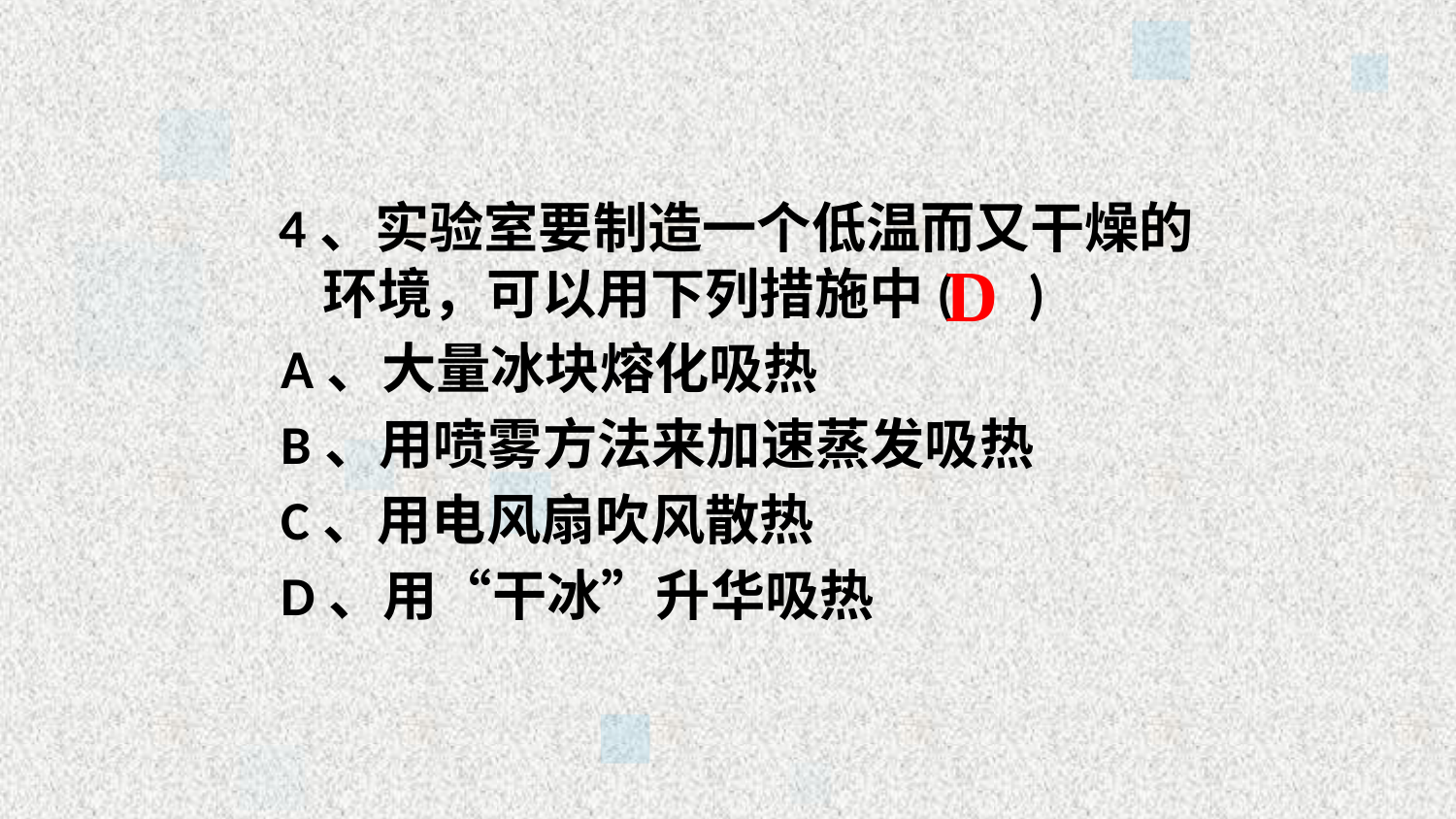

4、实验室要制造一个低温而又干燥的环境，可以用下列措施中(      )
 A、大量冰块熔化吸热
 B、用喷雾方法来加速蒸发吸热
 C、用电风扇吹风散热
 D、用“干冰”升华吸热
D